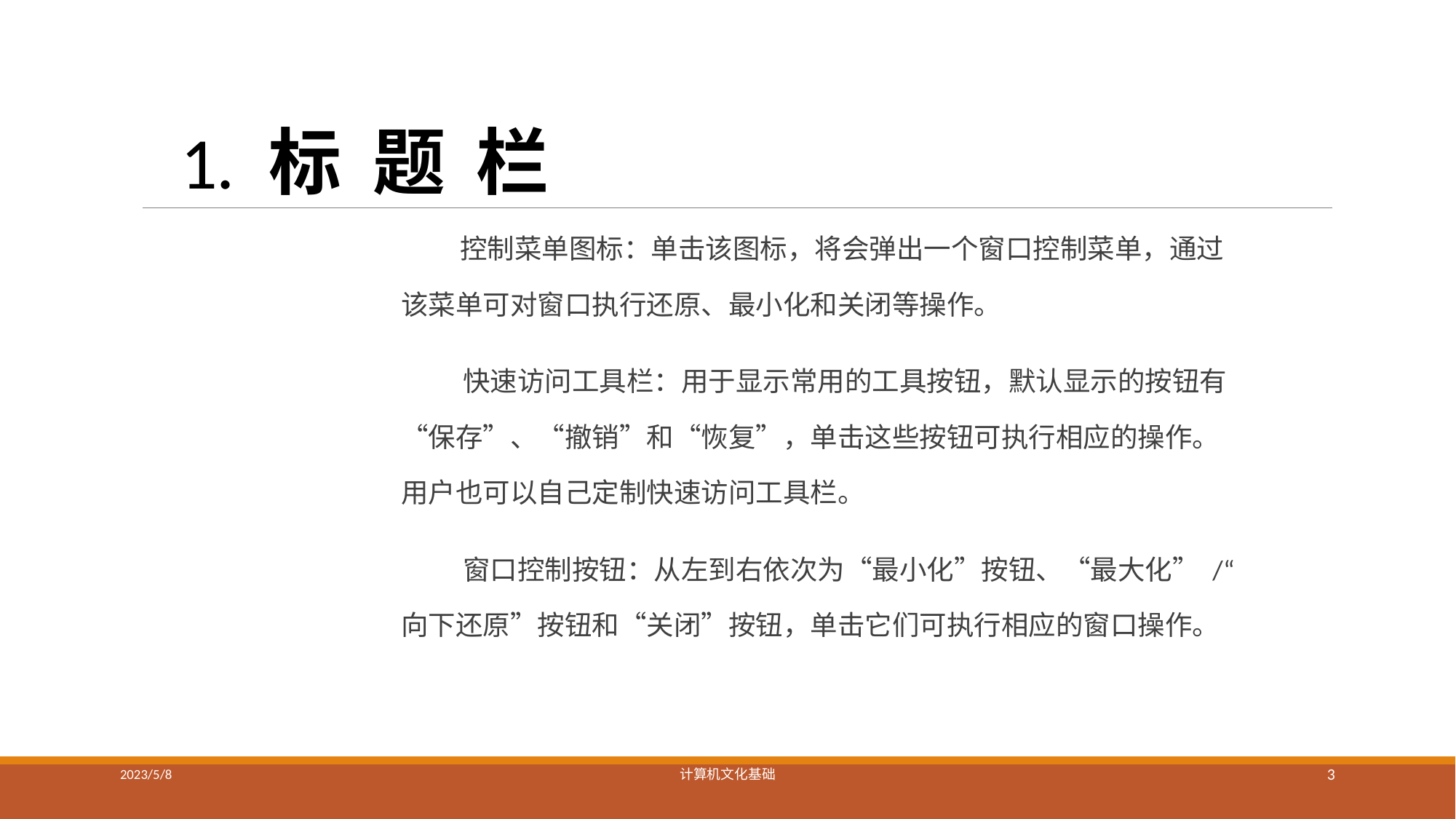

# 1. 标  题  栏
           控制菜单图标：单击该图标，将会弹出一个窗口控制菜单，通过该菜单可对窗口执行还原、最小化和关闭等操作。
         快速访问工具栏：用于显示常用的工具按钮，默认显示的按钮有“保存”、“撤销”和“恢复”，单击这些按钮可执行相应的操作。用户也可以自己定制快速访问工具栏。
         窗口控制按钮：从左到右依次为“最小化”按钮、“最大化” /“ 向下还原”按钮和“关闭”按钮，单击它们可执行相应的窗口操作。
2023/5/8
计算机文化基础
3